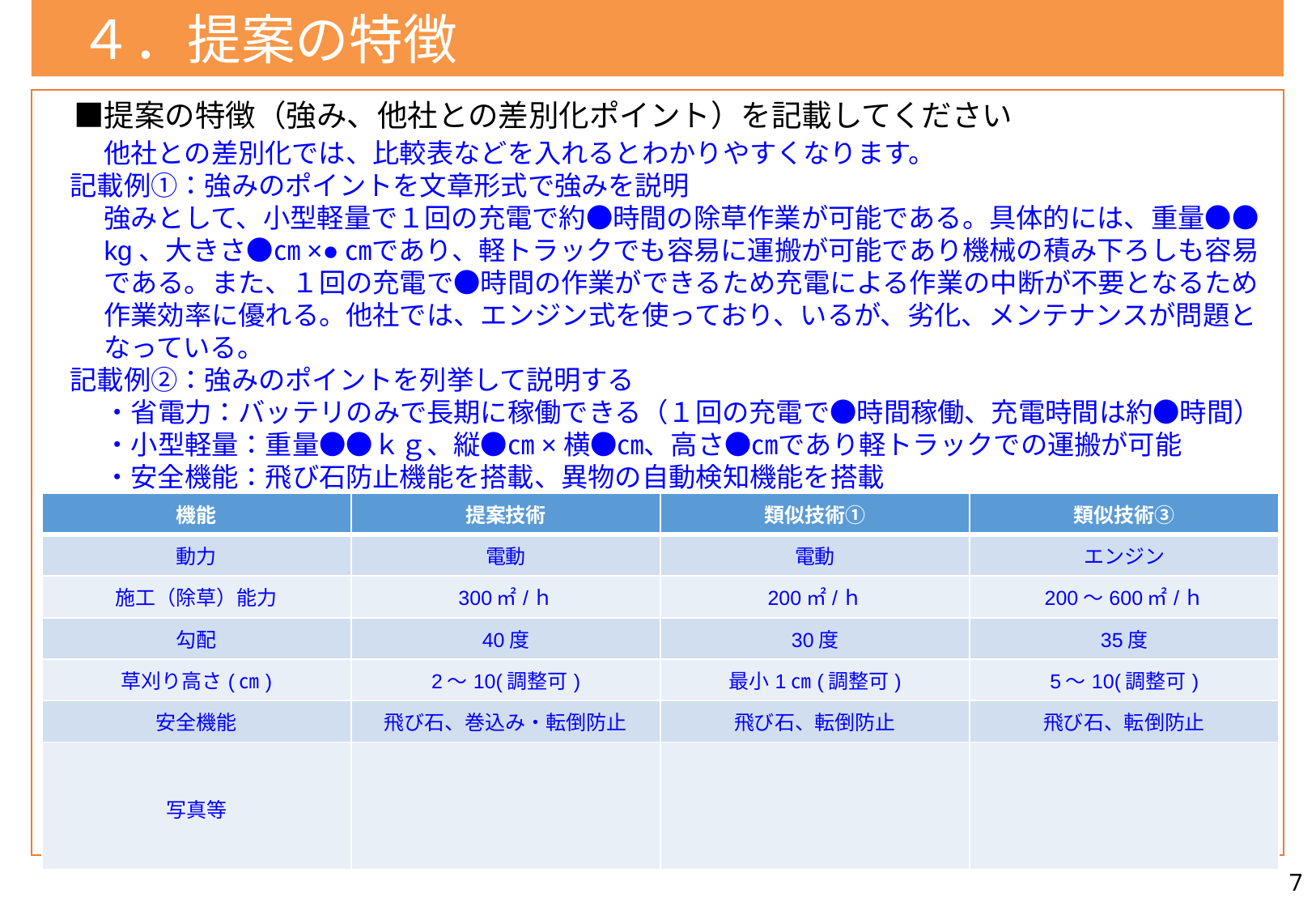

４．提案の特徴
　■提案の特徴（強み、他社との差別化ポイント）を記載してください
　　他社との差別化では、比較表などを入れるとわかりやすくなります。
　記載例①：強みのポイントを文章形式で強みを説明
強みとして、小型軽量で１回の充電で約●時間の除草作業が可能である。具体的には、重量●●kg、大きさ●㎝×●㎝であり、軽トラックでも容易に運搬が可能であり機械の積み下ろしも容易である。また、１回の充電で●時間の作業ができるため充電による作業の中断が不要となるため作業効率に優れる。他社では、エンジン式を使っており、いるが、劣化、メンテナンスが問題となっている。
　記載例②：強みのポイントを列挙して説明する
・省電力：バッテリのみで長期に稼働できる（１回の充電で●時間稼働、充電時間は約●時間）
・小型軽量：重量●●ｋｇ、縦●㎝×横●㎝、高さ●㎝であり軽トラックでの運搬が可能
・安全機能：飛び石防止機能を搭載、異物の自動検知機能を搭載
| 機能 | 提案技術 | 類似技術① | 類似技術③ |
| --- | --- | --- | --- |
| 動力 | 電動 | 電動 | エンジン |
| 施工（除草）能力 | 300㎡/ｈ | 200㎡/ｈ | 200～600㎡/ｈ |
| 勾配 | 40度 | 30度 | 35度 |
| 草刈り高さ(㎝) | 2～10(調整可) | 最小1㎝(調整可) | 5～10(調整可) |
| 安全機能 | 飛び石、巻込み・転倒防止 | 飛び石、転倒防止 | 飛び石、転倒防止 |
| 写真等 |  |  |  |
7